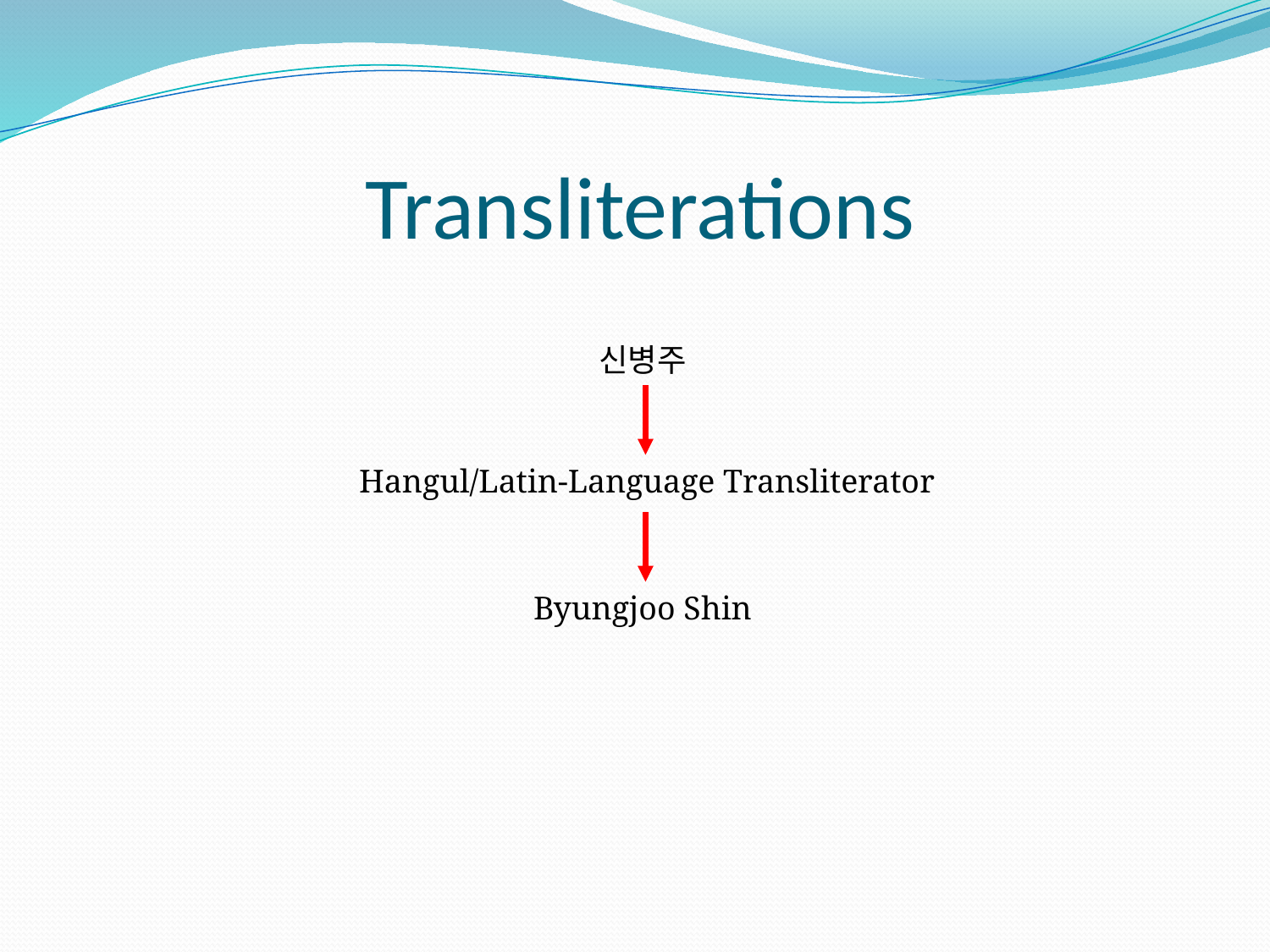

# Transliterations
신병주
Hangul/Latin-Language Transliterator
Byungjoo Shin